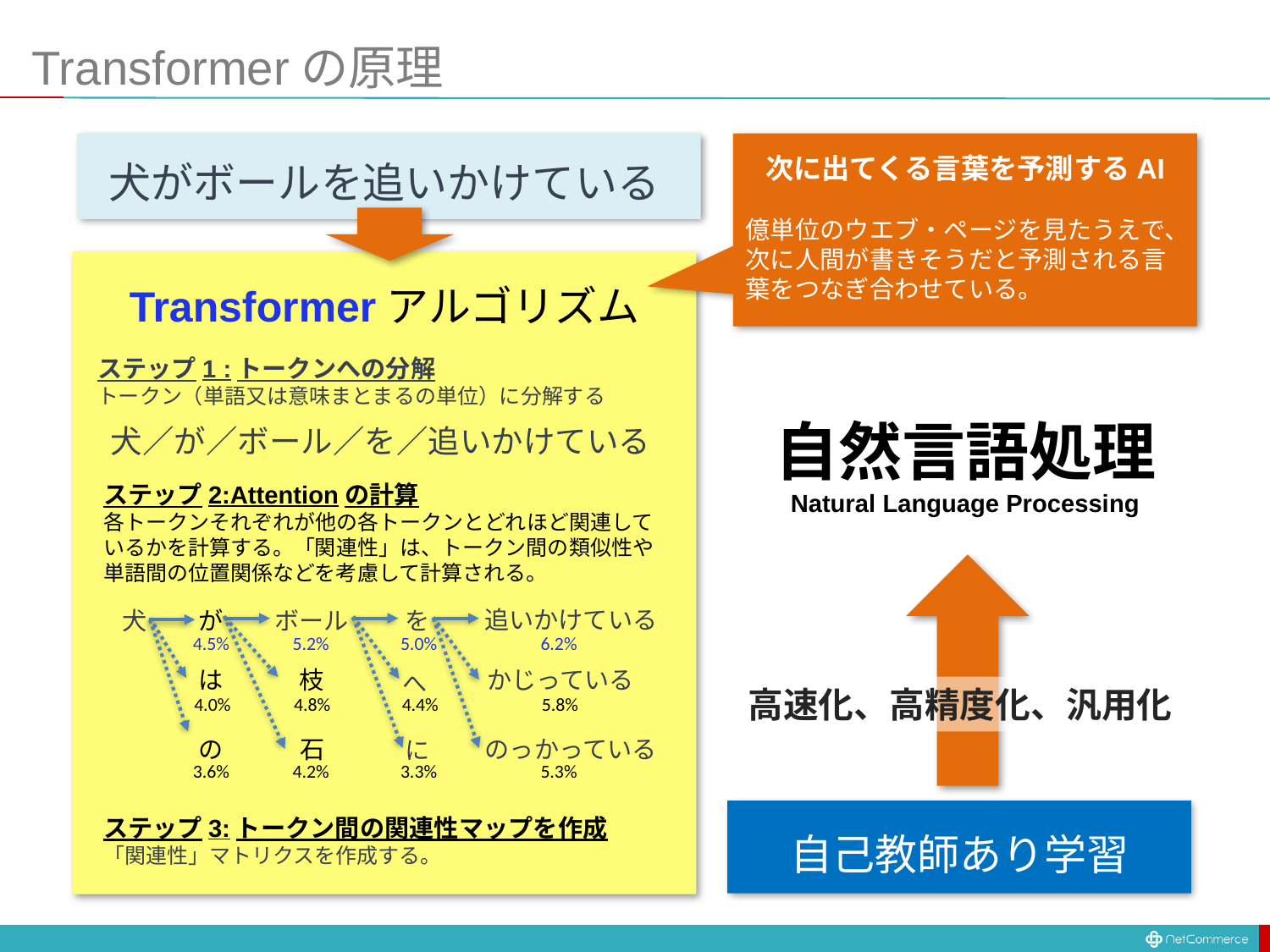

# Transformerの原理

次に出てくる言葉を予測するAI

億単位のウエブ・ページを見たうえで、次に人間が書きそうだと予測される言葉をつなぎ合わせている。
犬がボールを追いかけている

Transformerアルゴリズム
ステップ1 :トークンへの分解
トークン（単語又は意味まとまるの単位）に分解する
自然言語処理
Natural Language Processing
犬／が／ボール／を／追いかけている
ステップ2:Attentionの計算
各トークンそれぞれが他の各トークンとどれほど関連しているかを計算する。「関連性」は、トークン間の類似性や単語間の位置関係などを考慮して計算される。

追いかけている
犬
が
ボール
を
4.5%
5.2%
5.0%
6.2%
は
枝
かじっている
へ
高速化、高精度化、汎用化
4.0%
4.8%
4.4%
5.8%
のっかっている
石
の
に
3.6%
4.2%
3.3%
5.3%

自己教師あり学習
ステップ3:トークン間の関連性マップを作成
「関連性」マトリクスを作成する。